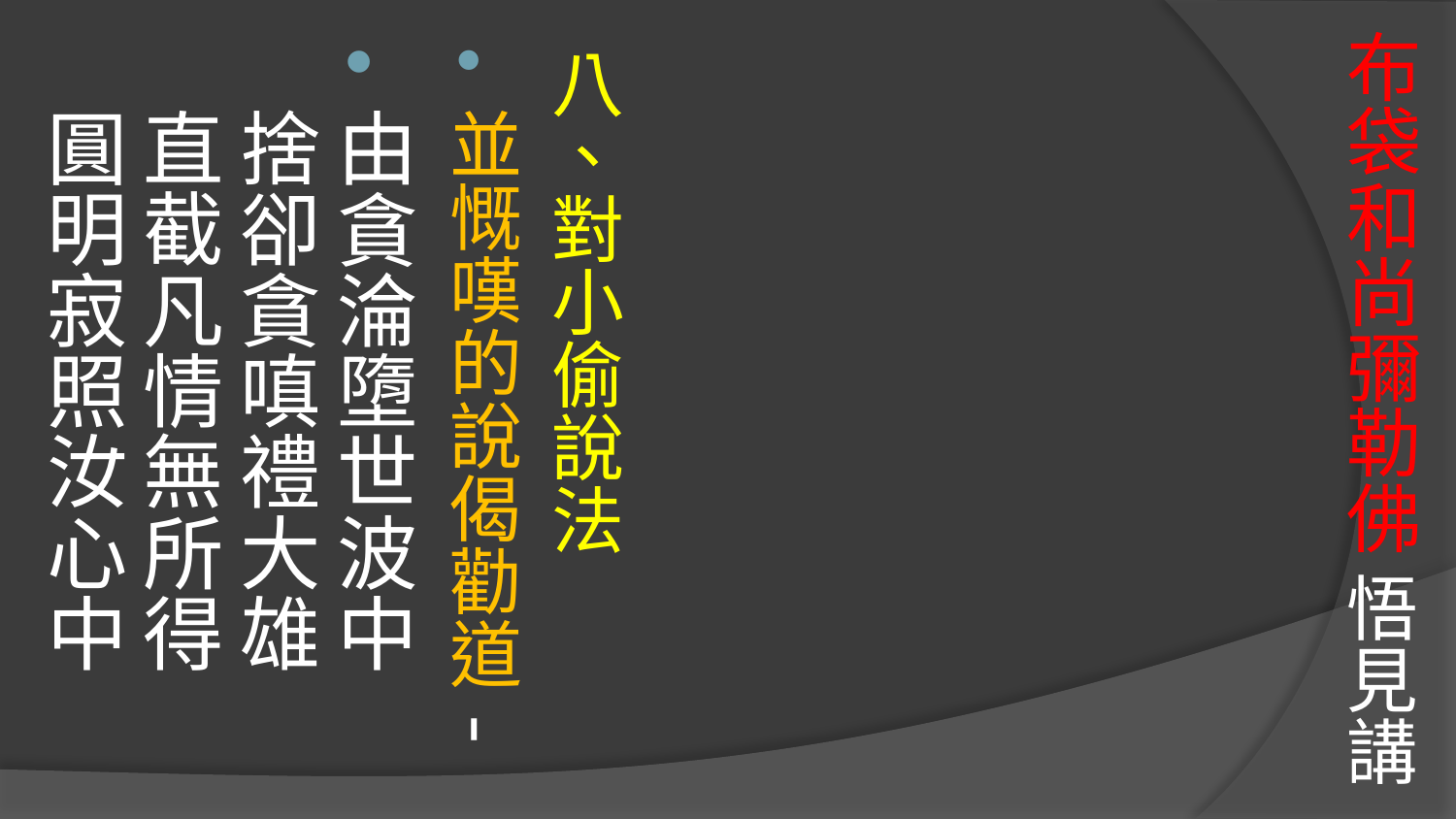

# 布袋和尚彌勒佛 悟見講
八、對小偷說法
並慨嘆的說偈勸道-
由貪淪墮世波中
捨卻貪嗔禮大雄
直截凡情無所得
圓明寂照汝心中